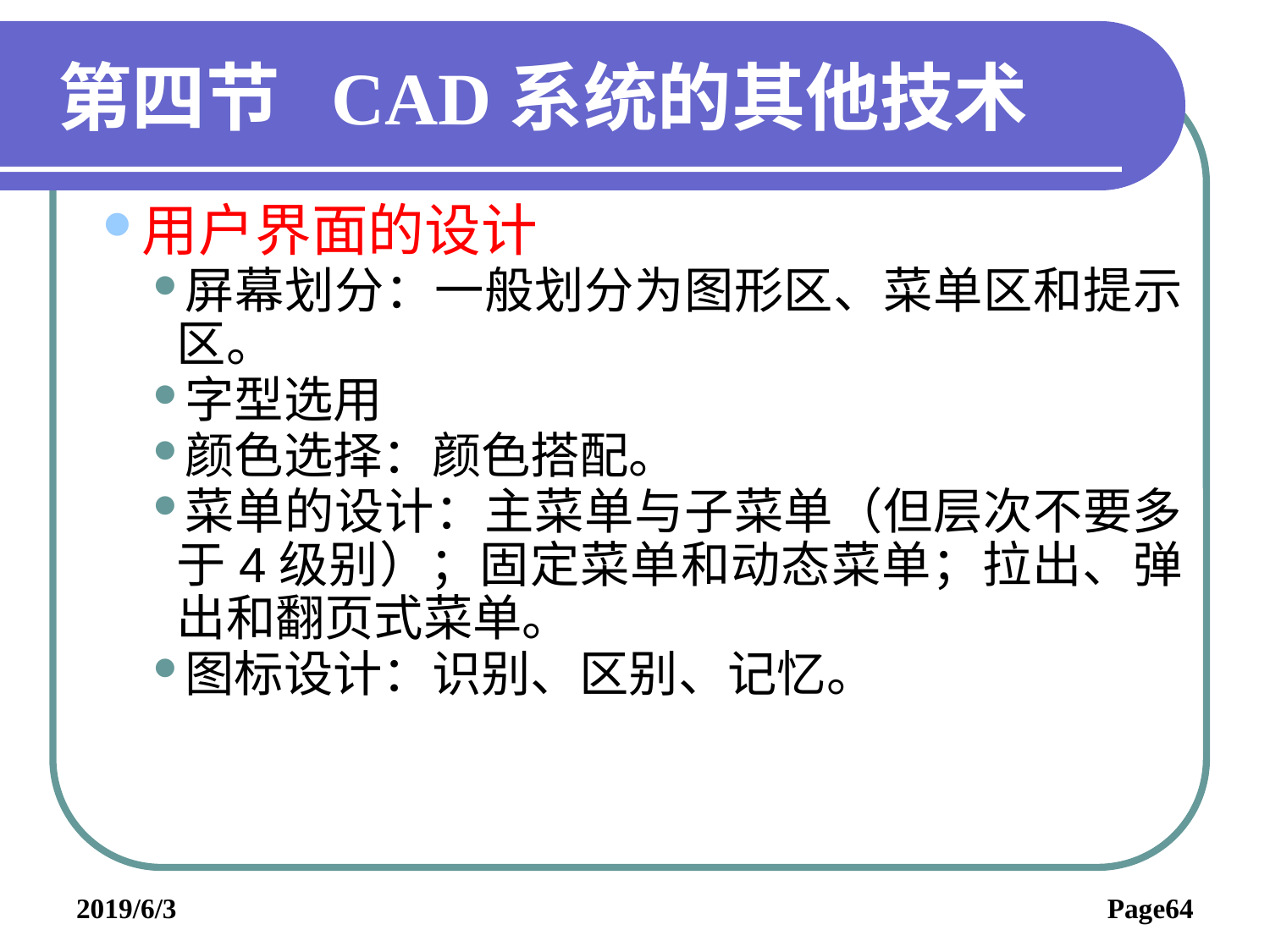

# 第四节  CAD系统的其他技术
用户界面的设计
屏幕划分：一般划分为图形区、菜单区和提示区。
字型选用
颜色选择：颜色搭配。
菜单的设计：主菜单与子菜单（但层次不要多于4级别）；固定菜单和动态菜单；拉出、弹出和翻页式菜单。
图标设计：识别、区别、记忆。
2019/6/3
Page64